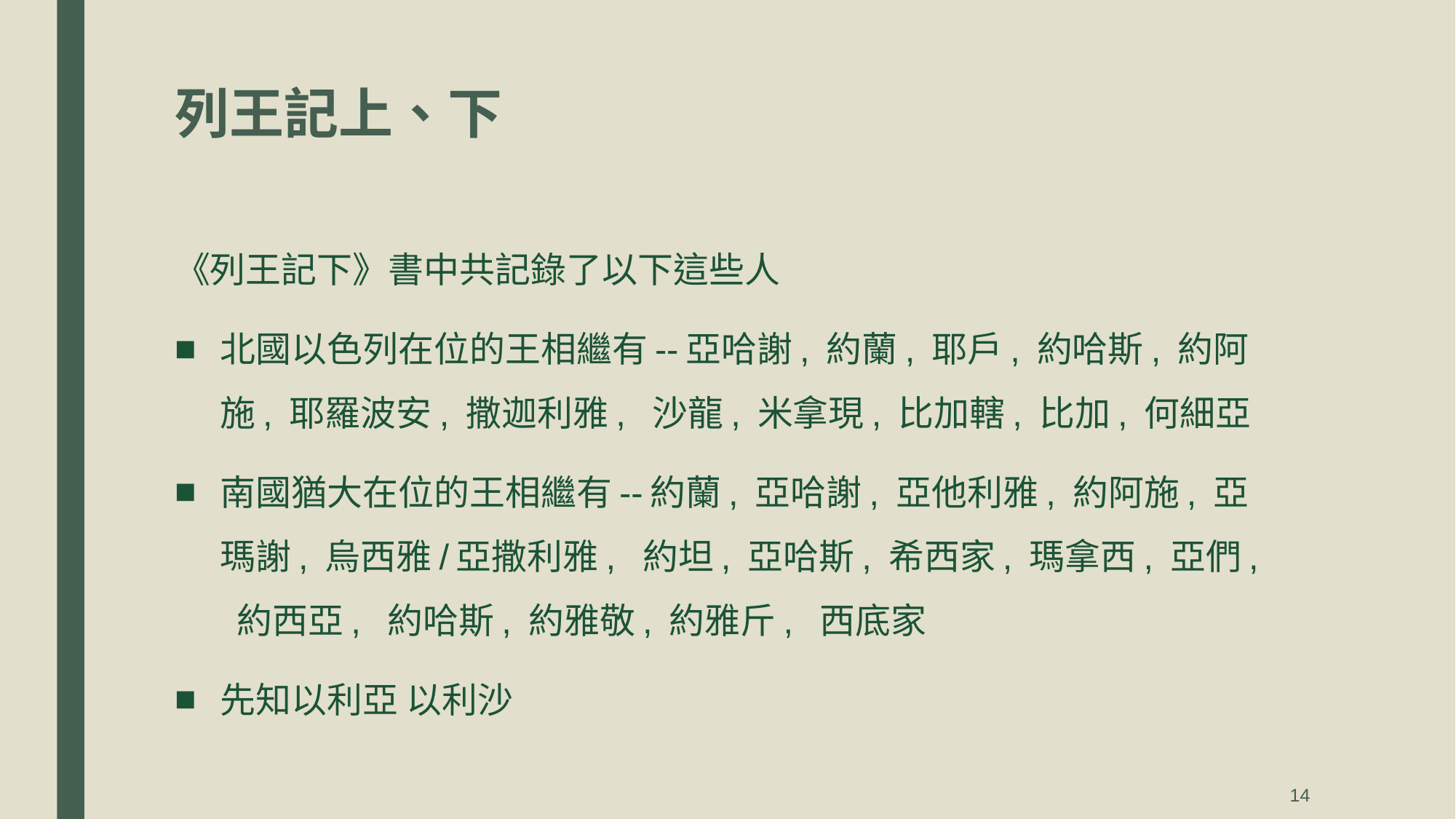

# 列王記上、下
《列王記下》書中共記錄了以下這些人
北國以色列在位的王相繼有--亞哈謝, 約蘭, 耶戶, 約哈斯, 約阿施, 耶羅波安, 撒迦利雅,  沙龍, 米拿現, 比加轄, 比加, 何細亞
南國猶大在位的王相繼有--約蘭, 亞哈謝, 亞他利雅, 約阿施, 亞瑪謝, 烏西雅/亞撒利雅,  約坦, 亞哈斯, 希西家, 瑪拿西, 亞們, 約西亞,  約哈斯, 約雅敬, 約雅斤,  西底家
先知以利亞 以利沙
14